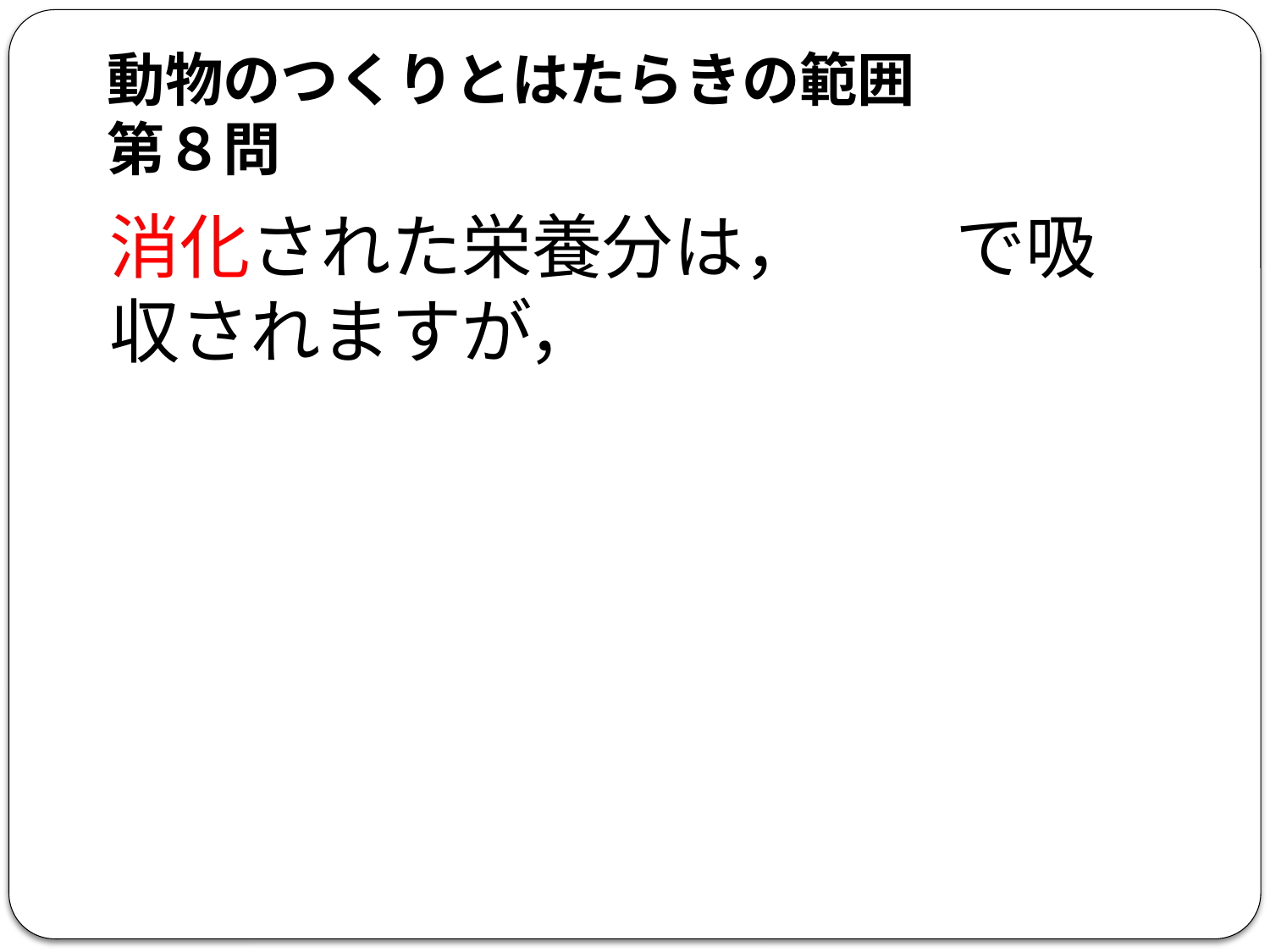

# 動物のつくりとはたらきの範囲 第８問
消化された栄養分は，　　で吸収されますが，